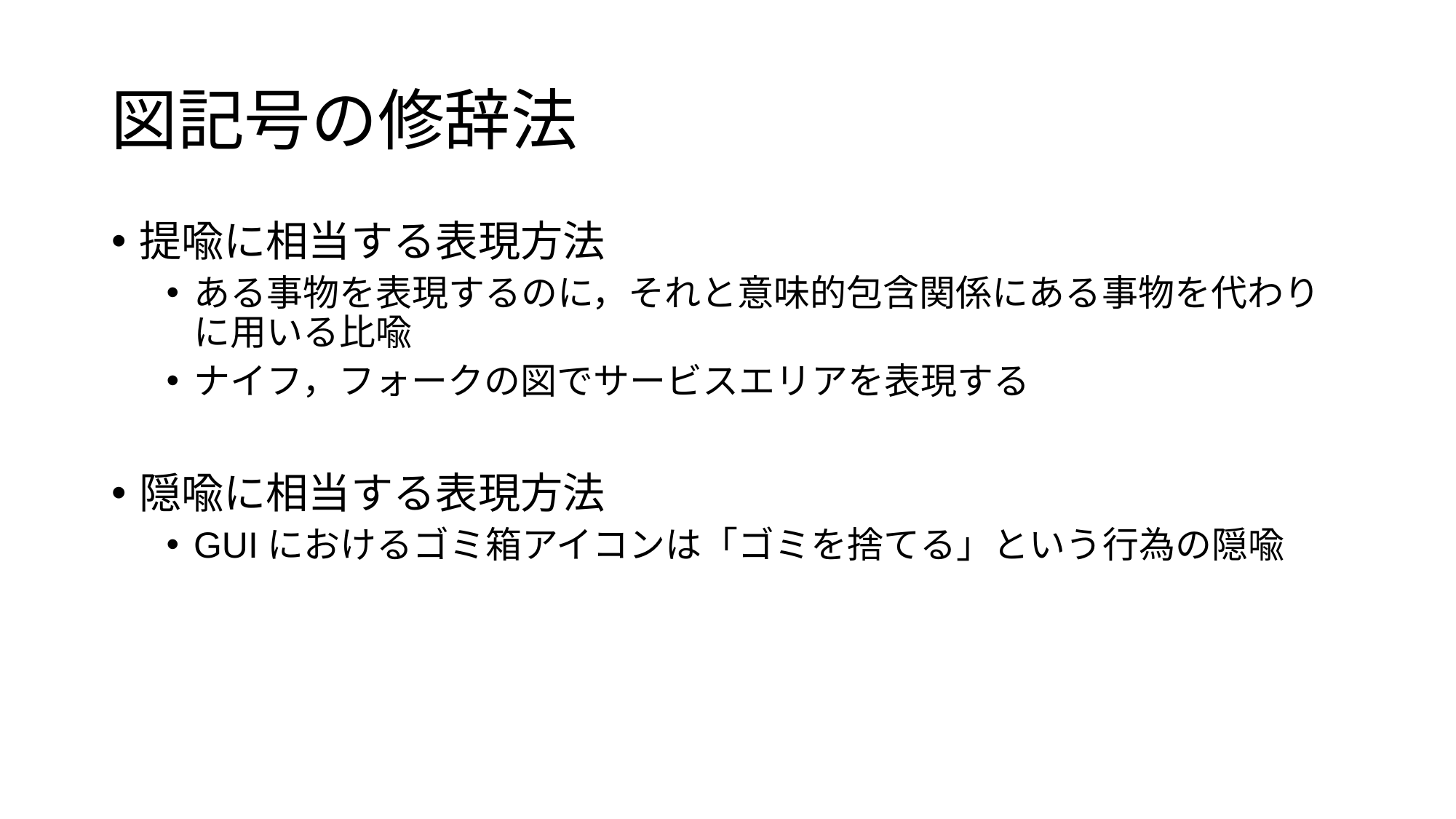

# 図記号の修辞法
提喩に相当する表現方法
ある事物を表現するのに，それと意味的包含関係にある事物を代わりに用いる比喩
ナイフ，フォークの図でサービスエリアを表現する

隠喩に相当する表現方法
GUIにおけるゴミ箱アイコンは「ゴミを捨てる」という行為の隠喩